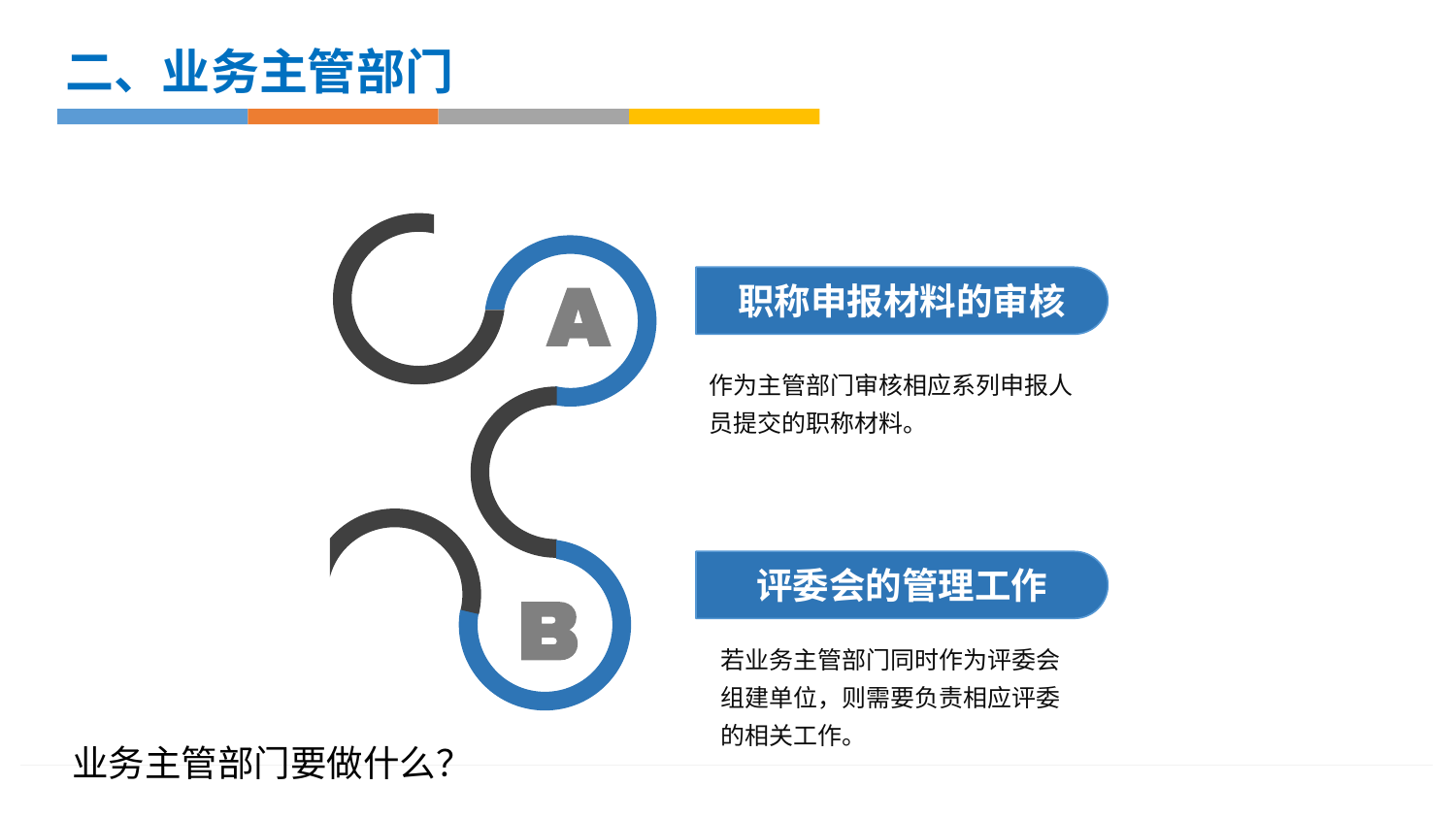

二、业务主管部门

A
职称申报材料的审核
作为主管部门审核相应系列申报人员提交的职称材料。

评委会的管理工作
B
若业务主管部门同时作为评委会组建单位，则需要负责相应评委的相关工作。
业务主管部门要做什么？